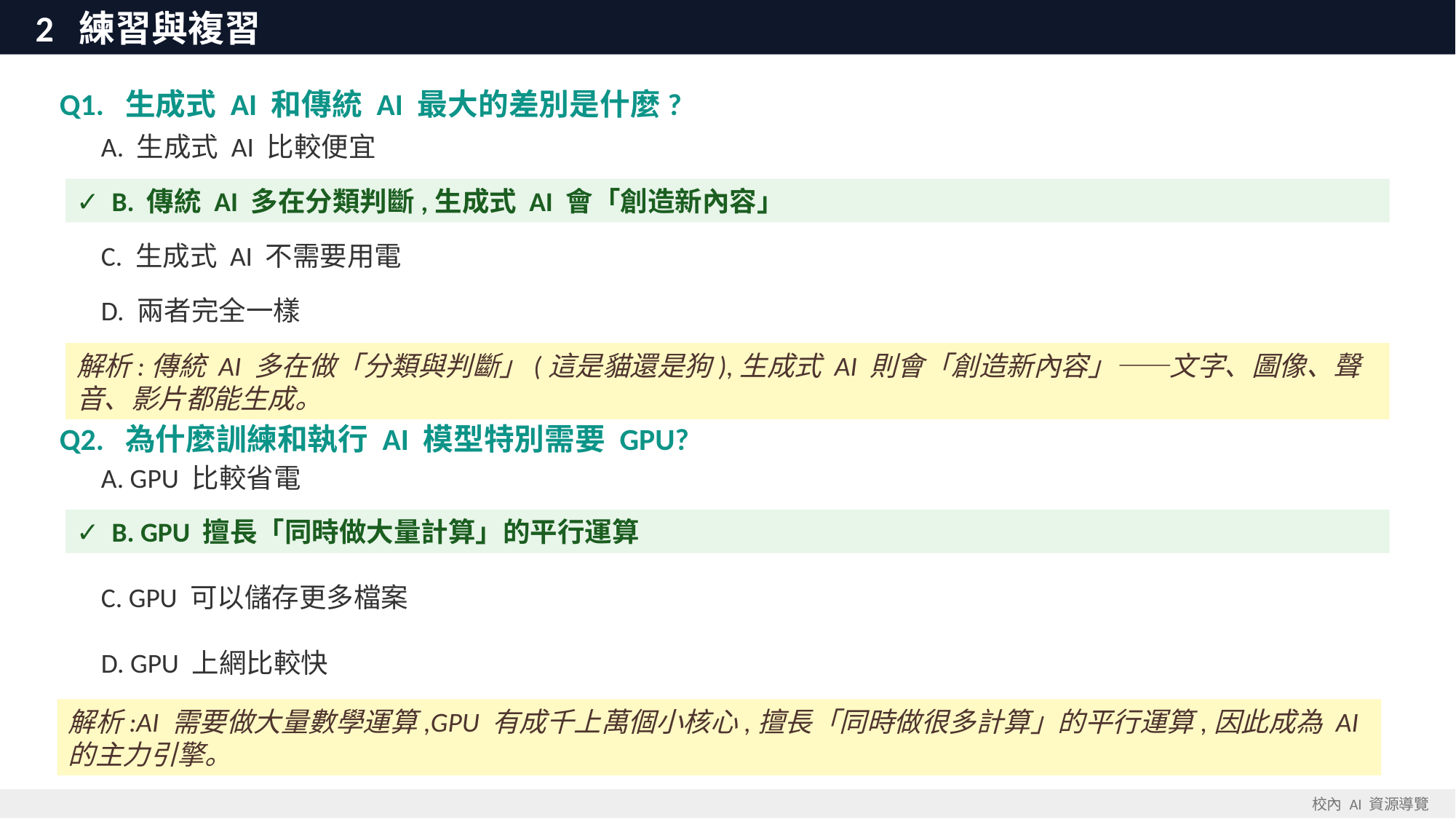

2  練習與複習
Q1.  生成式 AI 和傳統 AI 最大的差別是什麼?
    A. 生成式 AI 比較便宜
✓  B. 傳統 AI 多在分類判斷,生成式 AI 會「創造新內容」
    C. 生成式 AI 不需要用電
    D. 兩者完全一樣
解析:傳統 AI 多在做「分類與判斷」(這是貓還是狗),生成式 AI 則會「創造新內容」——文字、圖像、聲音、影片都能生成。
Q2.  為什麼訓練和執行 AI 模型特別需要 GPU?
    A. GPU 比較省電
✓  B. GPU 擅長「同時做大量計算」的平行運算
    C. GPU 可以儲存更多檔案
    D. GPU 上網比較快
解析:AI 需要做大量數學運算,GPU 有成千上萬個小核心,擅長「同時做很多計算」的平行運算,因此成為 AI 的主力引擎。
校內 AI 資源導覽